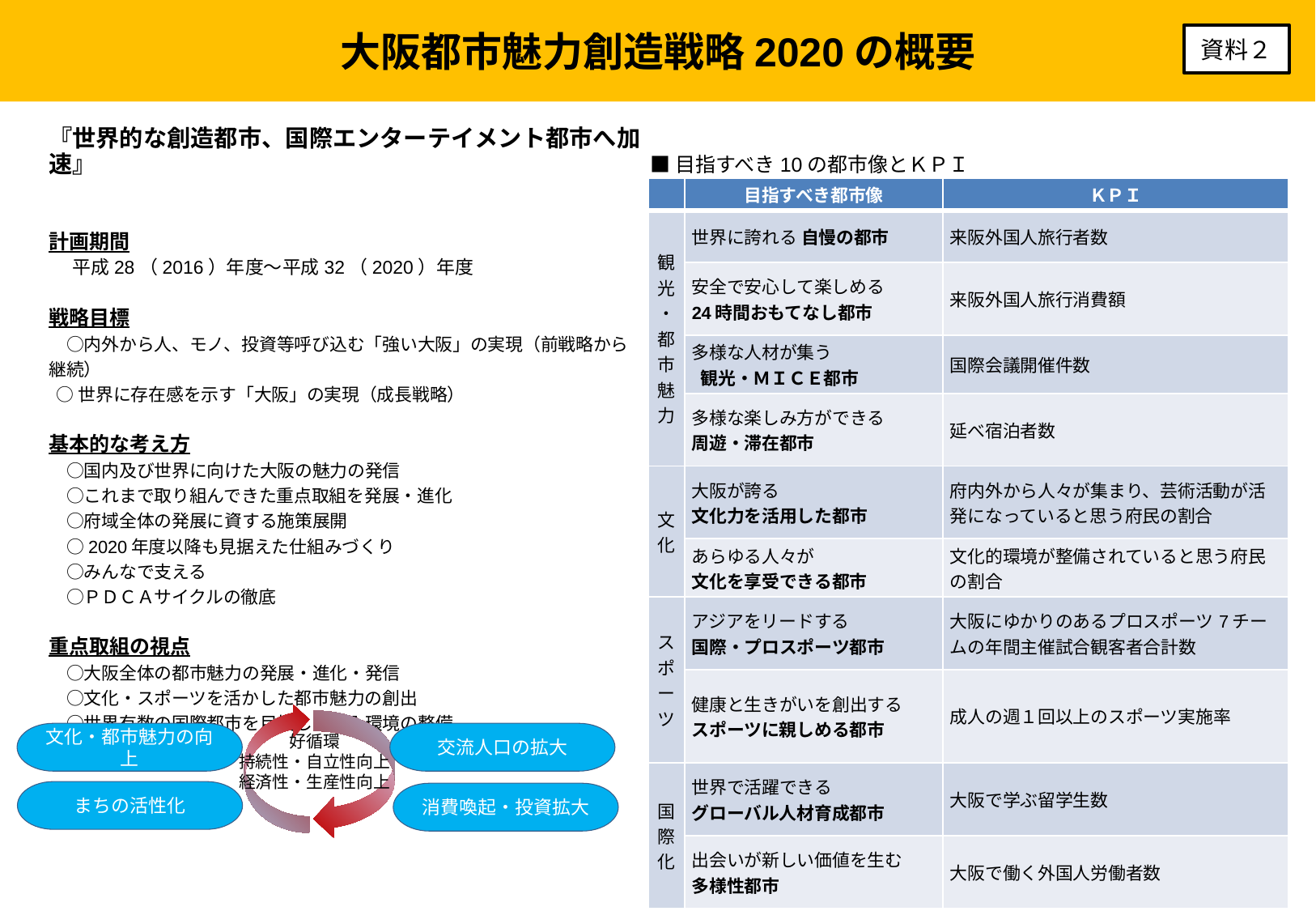

# 大阪都市魅力創造戦略2020の概要
資料２
『世界的な創造都市、国際エンターテイメント都市へ加速』

計画期間
　平成28（2016）年度～平成32（2020）年度

戦略目標
　○内外から人、モノ、投資等呼び込む「強い大阪」の実現（前戦略から継続）
  ○世界に存在感を示す「大阪」の実現（成長戦略）

基本的な考え方
　○国内及び世界に向けた大阪の魅力の発信
　○これまで取り組んできた重点取組を発展・進化
　○府域全体の発展に資する施策展開
　○2020年度以降も見据えた仕組みづくり
　○みんなで支える
　○ＰＤＣＡサイクルの徹底

重点取組の視点
　○大阪全体の都市魅力の発展・進化・発信
　○文化・スポーツを活かした都市魅力の創出
　○世界有数の国際都市を目指した受入環境の整備

■目指すべき10の都市像とＫＰＩ
|  | 目指すべき都市像 | ＫＰＩ |
| --- | --- | --- |
| 観光・都市魅力 | 世界に誇れる 自慢の都市 | 来阪外国人旅行者数 |
|  | 安全で安心して楽しめる 24時間おもてなし都市 | 来阪外国人旅行消費額 |
|  | 多様な人材が集う 観光・ＭＩＣＥ都市 | 国際会議開催件数 |
|  | 多様な楽しみ方ができる 周遊・滞在都市 | 延べ宿泊者数 |
| 文化 | 大阪が誇る 文化力を活用した都市 | 府内外から人々が集まり、芸術活動が活発になっていると思う府民の割合 |
|  | あらゆる人々が 文化を享受できる都市 | 文化的環境が整備されていると思う府民の割合 |
| スポーツ | アジアをリードする 国際・プロスポーツ都市 | 大阪にゆかりのあるプロスポーツ7チームの年間主催試合観客者合計数 |
|  | 健康と生きがいを創出する スポーツに親しめる都市 | 成人の週１回以上のスポーツ実施率 |
| 国際化 | 世界で活躍できる グローバル人材育成都市 | 大阪で学ぶ留学生数 |
|  | 出会いが新しい価値を生む 多様性都市 | 大阪で働く外国人労働者数 |
好循環
持続性・自立性向上
経済性・生産性向上

文化・都市魅力の向上
交流人口の拡大
まちの活性化
消費喚起・投資拡大